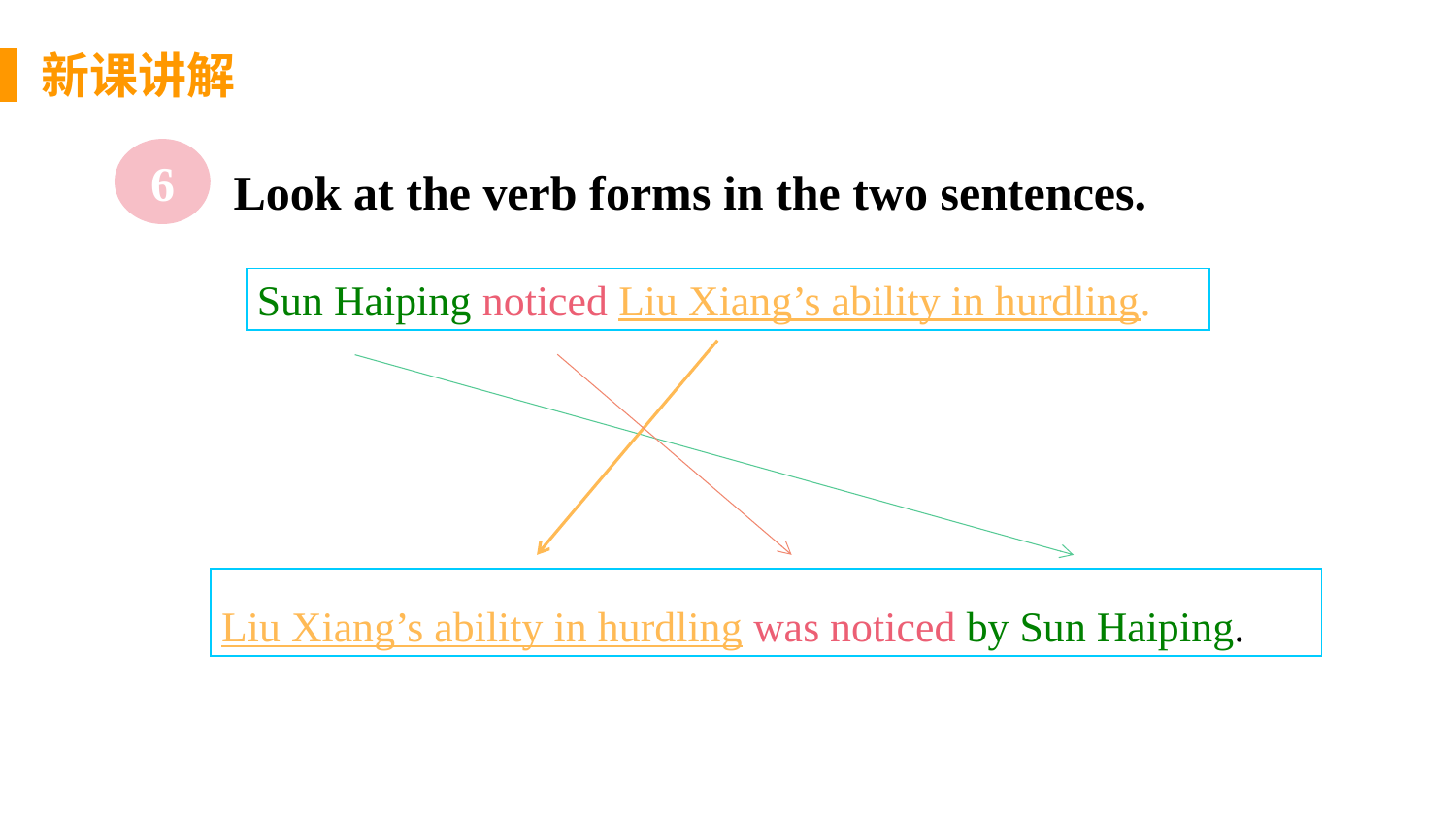

新课讲解

Look at the verb forms in the two sentences.
6
Sun Haiping noticed Liu Xiang’s ability in hurdling.
Liu Xiang’s ability in hurdling was noticed by Sun Haiping.